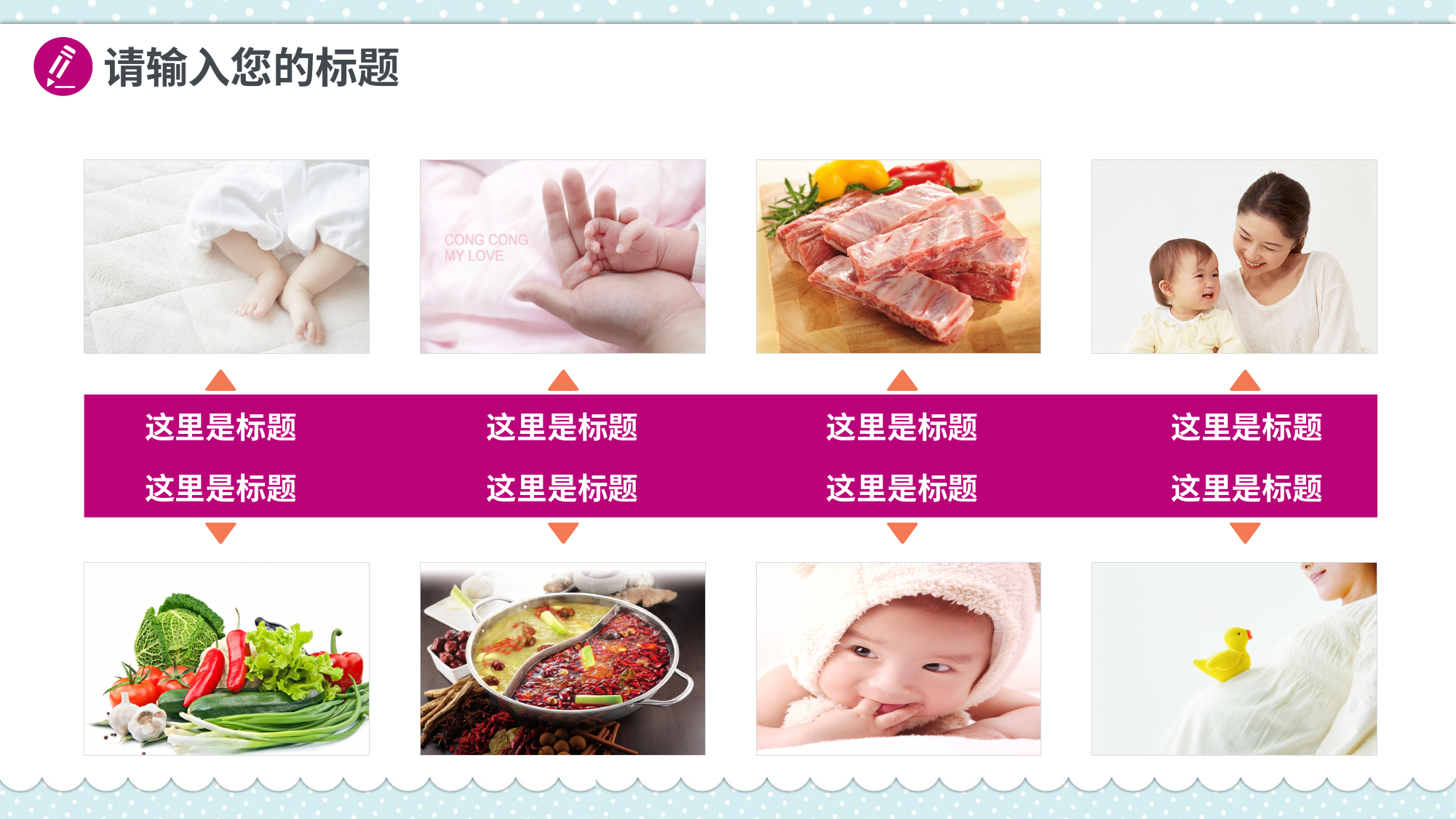

请输入您的标题

这里是标题
这里是标题
这里是标题
这里是标题
这里是标题
这里是标题
这里是标题
这里是标题